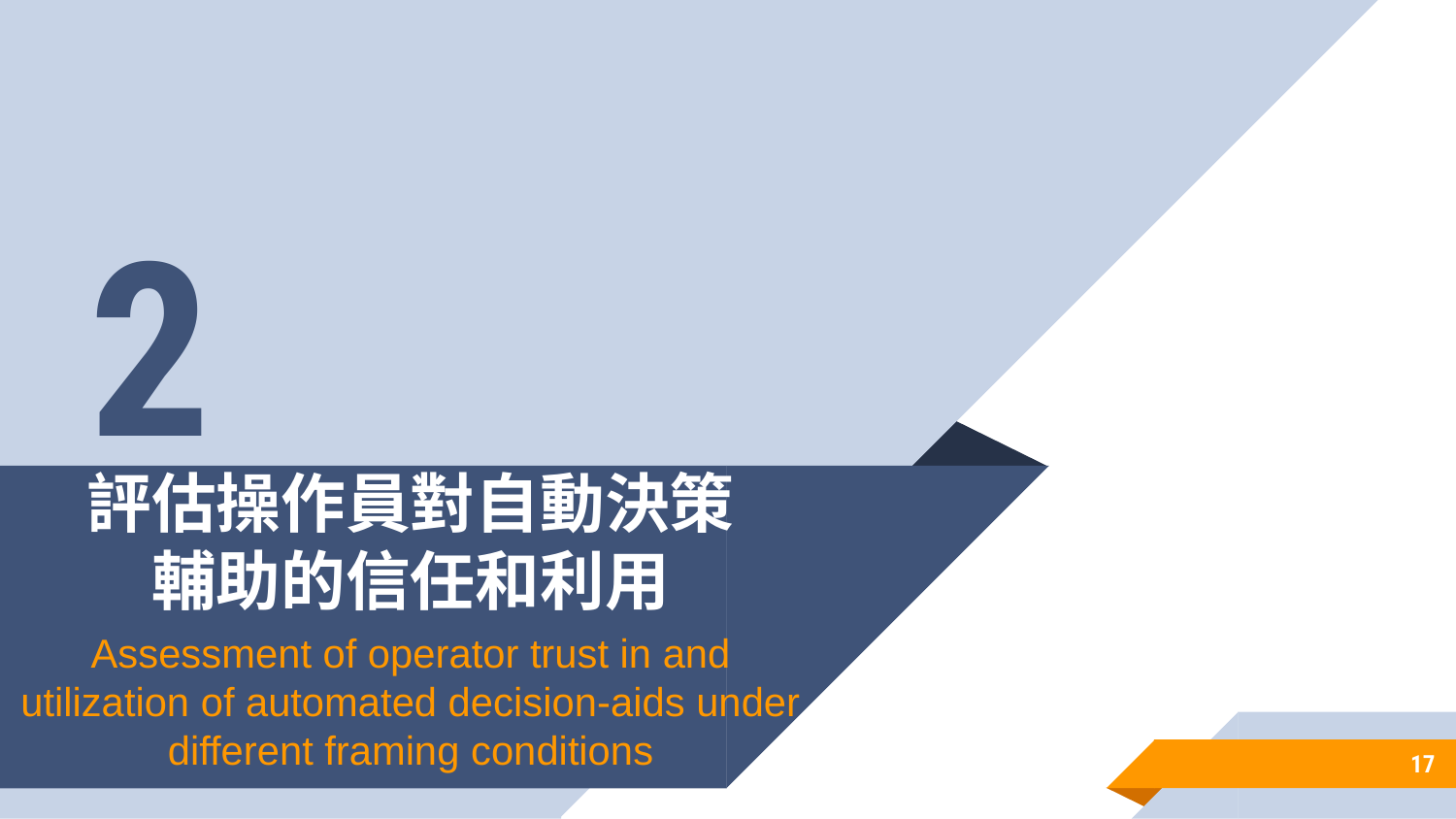

2
# 評估操作員對自動決策輔助的信任和利用
Assessment of operator trust in and utilization of automated decision-aids under different framing conditions
17